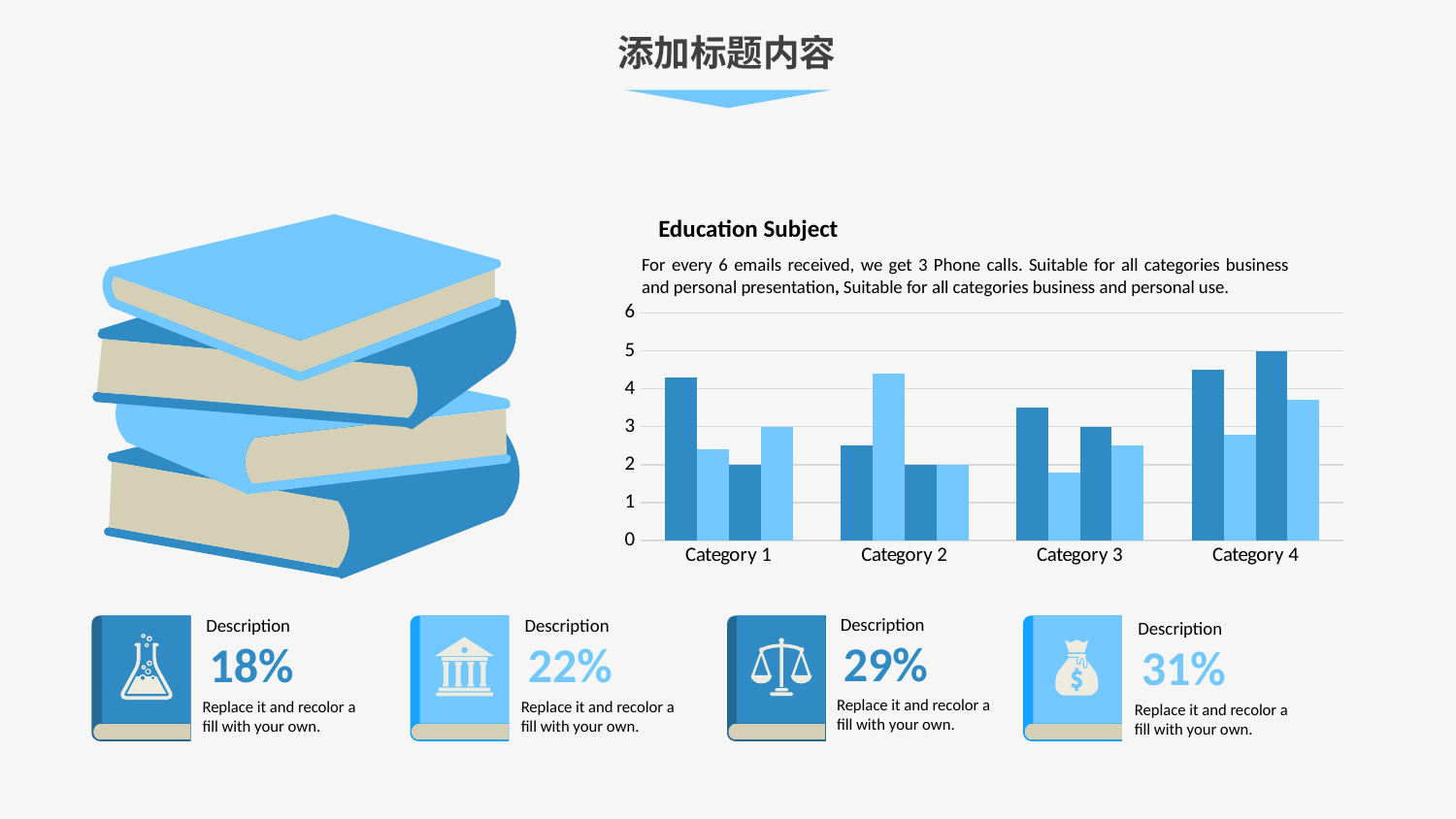

添加标题内容

Education Subject

For every 6 emails received, we get 3 Phone calls. Suitable for all categories business and personal presentation, Suitable for all categories business and personal use.

### Chart

| Category | Series 1 | Series 2 | Series 3 | Series 4 |
|---|---|---|---|---|
| Category 1 | 4.3 | 2.4 | 2.0 | 3.0 |
| Category 2 | 2.5 | 4.4 | 2.0 | 2.0 |
| Category 3 | 3.5 | 1.8 | 3.0 | 2.5 |
| Category 4 | 4.5 | 2.8 | 5.0 | 3.7 |

Description
Description
Description
Description

29%
18%
22%
31%

Replace it and recolor a fill with your own.
Replace it and recolor a fill with your own.
Replace it and recolor a fill with your own.
Replace it and recolor a fill with your own.